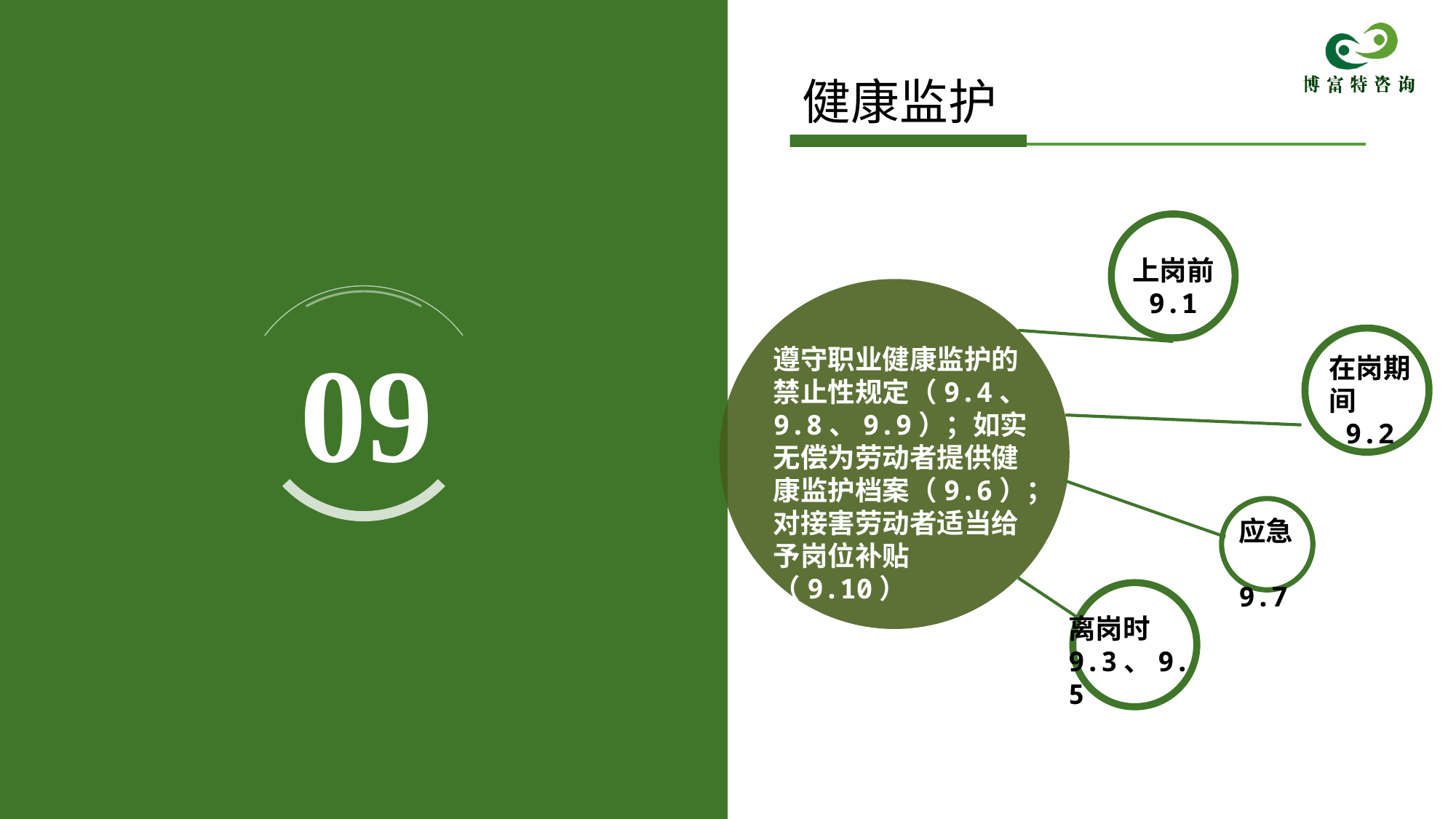

健康监护

上岗前
 9.1

09

遵守职业健康监护的禁止性规定（9.4、9.8、9.9）；如实无偿为劳动者提供健康监护档案（9.6）；对接害劳动者适当给予岗位补贴（9.10）

在岗期间
 9.2

应急
 9.7

离岗时
9.3、9.5